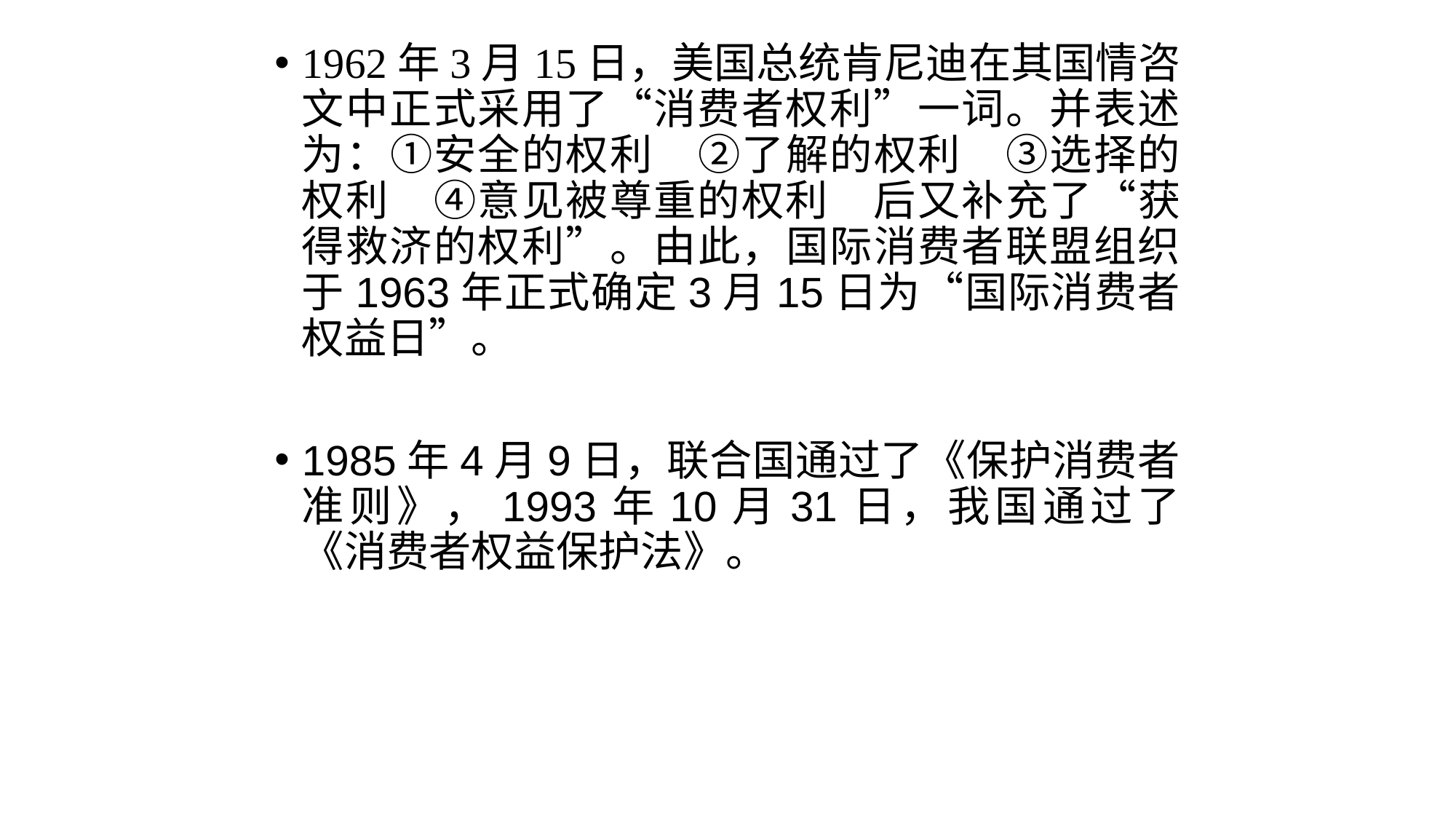

1962年3月15日，美国总统肯尼迪在其国情咨文中正式采用了“消费者权利”一词。并表述为：①安全的权利　②了解的权利　③选择的权利　④意见被尊重的权利　后又补充了“获得救济的权利”。由此，国际消费者联盟组织于1963年正式确定3月15日为“国际消费者权益日”。

1985年4月9日，联合国通过了《保护消费者准则》，1993年10月31日，我国通过了《消费者权益保护法》。

4